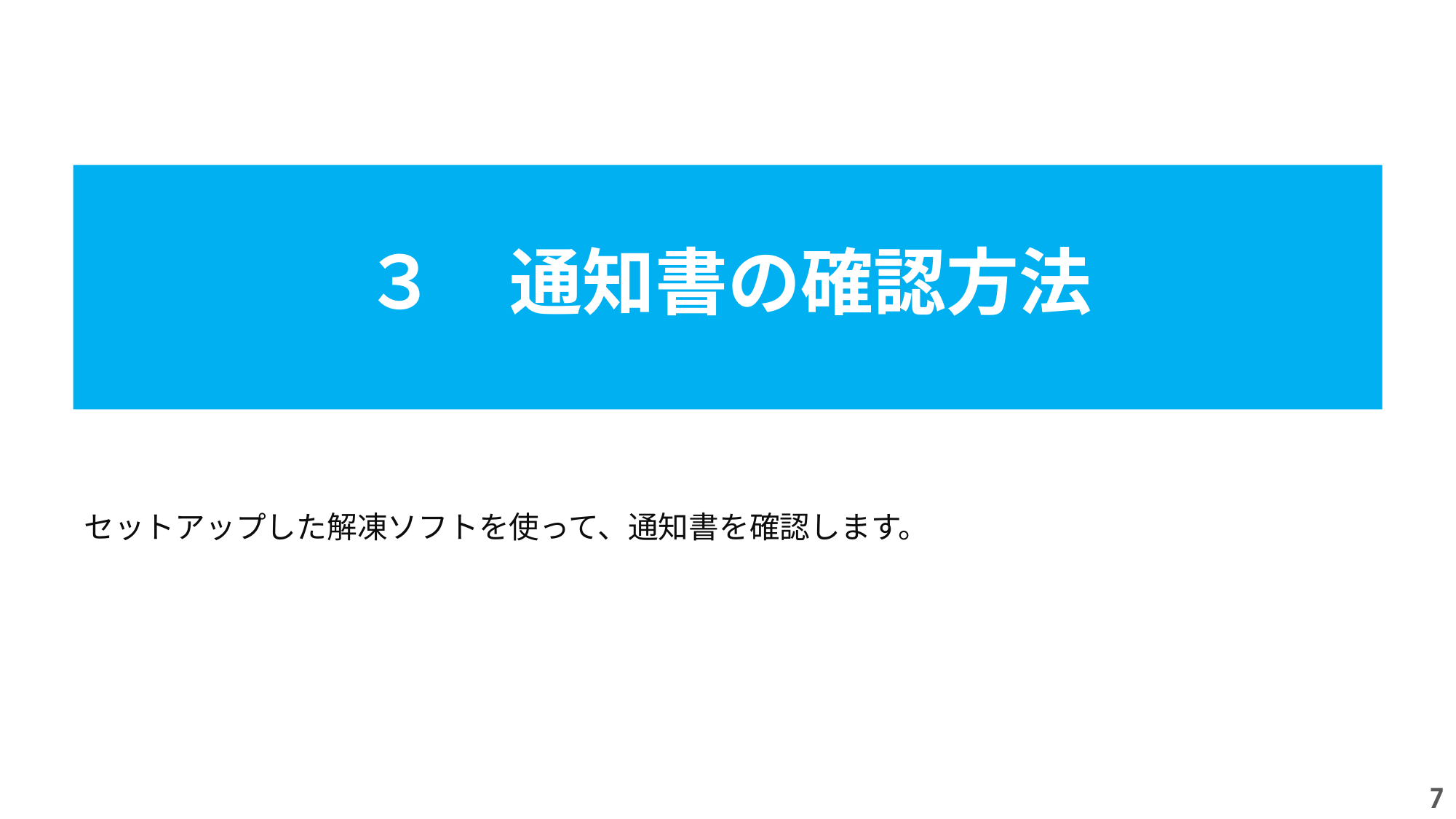

３　通知書の確認方法
セットアップした解凍ソフトを使って、通知書を確認します。
7